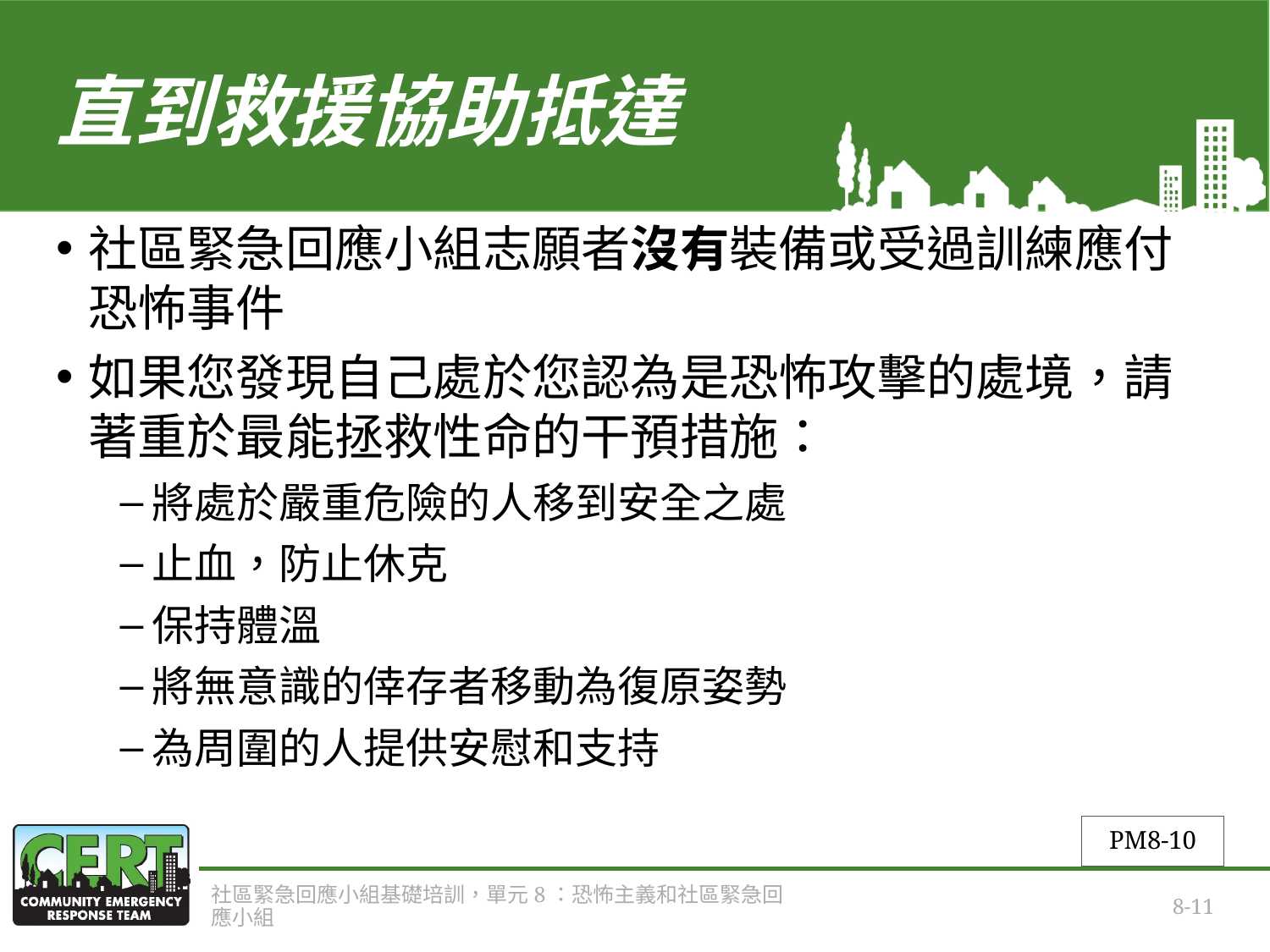

# 直到救援協助抵達
社區緊急回應小組志願者沒有裝備或受過訓練應付恐怖事件
如果您發現自己處於您認為是恐怖攻擊的處境，請著重於最能拯救性命的干預措施：
將處於嚴重危險的人移到安全之處
止血，防止休克
保持體溫
將無意識的倖存者移動為復原姿勢
為周圍的人提供安慰和支持

PM8-10
社區緊急回應小組基礎培訓，單元8：恐怖主義和社區緊急回應小組
8-11